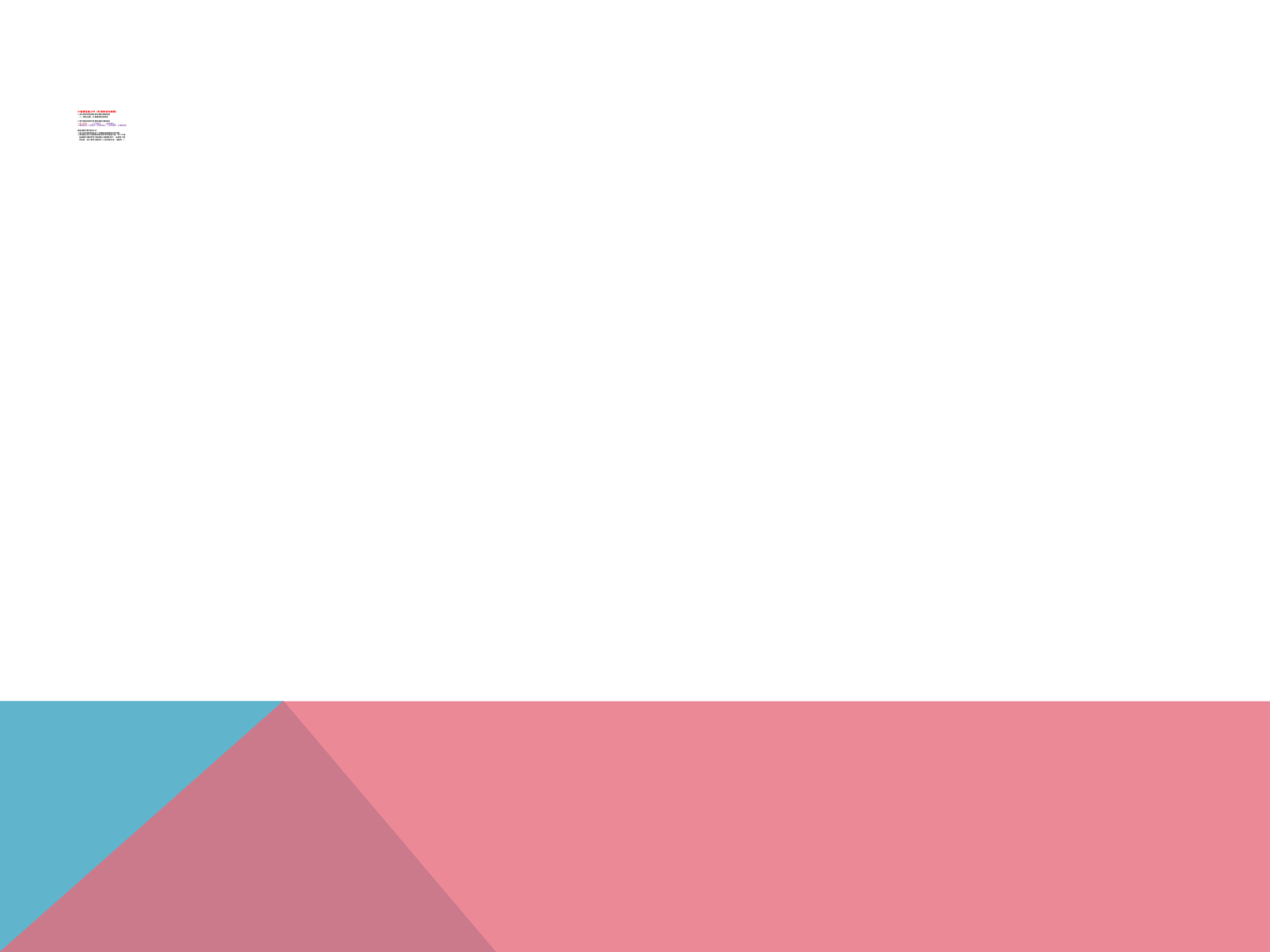

# 六健康促進工作（年度統合性業務） 1.成立健康促進委員會及重點議題會議 ※一學期召開一次健康促進委員會 2.進行健康促進年度重點議題活動推展 ※視力保健           ※口腔衛生         ※健康體位 ※煙檳防制 ※性教育（含愛滋病）※全民健保（正確用藥） 重點議題活動推展方式： ※衛生組與護理師安排六項重點議題教育宣導活動 ※敬請擔任各年級健康課程的老師依課程內容，和六大重 點議題有關的教學活動請務必要確實進行，並請留下教 學紀錄（拍下教學活動照片1-2張給衛生組，感謝您！）